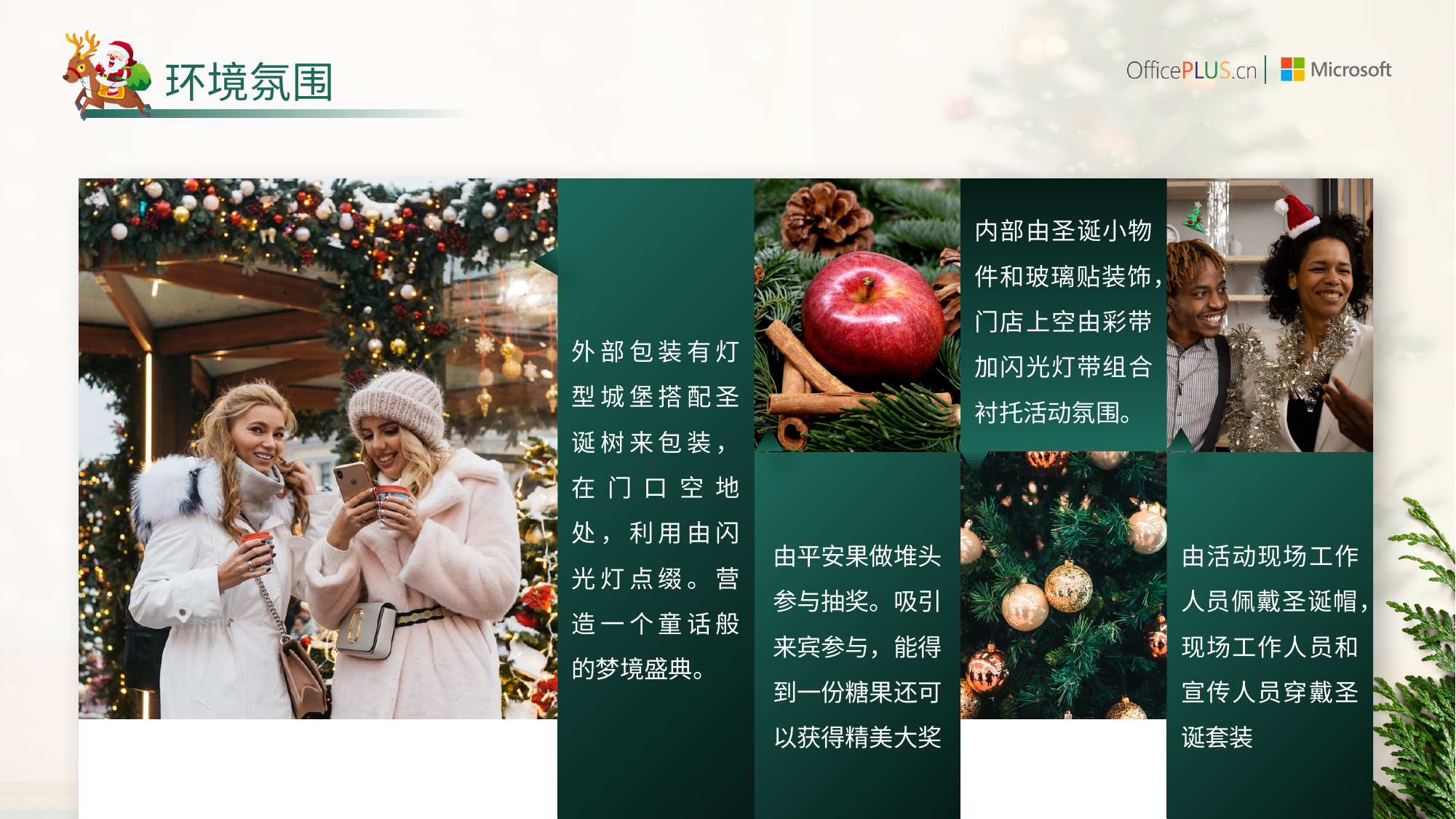

# 环境氛围

|  | 外部包装有灯型城堡搭配圣诞树来包装，在门口空地处，利用由闪光灯点缀。营造一个童话般的梦境盛典。 |  | 内部由圣诞小物件和玻璃贴装饰，门店上空由彩带加闪光灯带组合衬托活动氛围。 |  |
| --- | --- | --- | --- | --- |
|  |  | 由平安果做堆头参与抽奖。吸引来宾参与，能得到一份糖果还可以获得精美大奖 |  | 由活动现场工作人员佩戴圣诞帽，现场工作人员和宣传人员穿戴圣诞套装 |